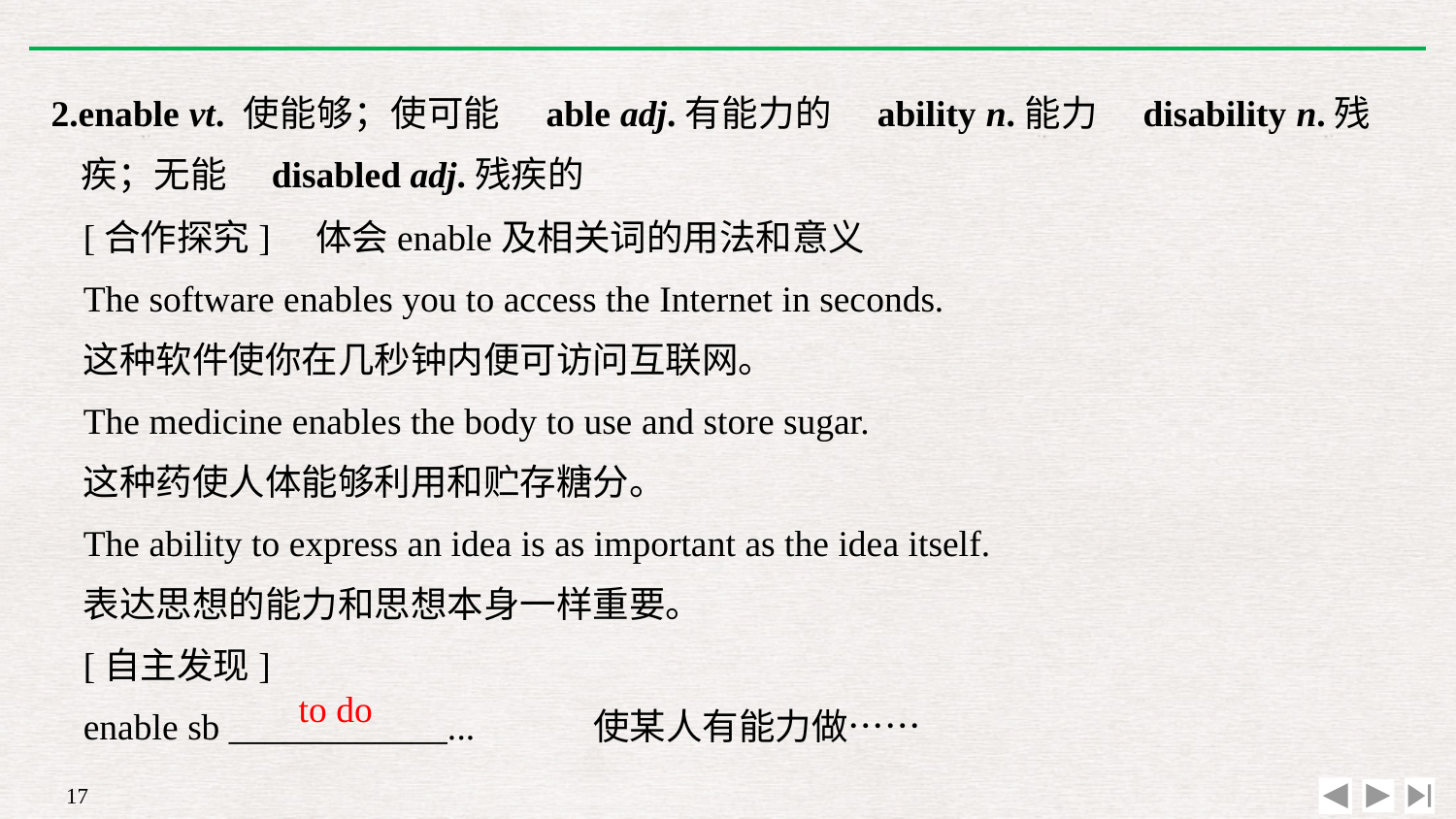

2.enable vt. 使能够；使可能　able adj.有能力的　ability n.能力　disability n.残疾；无能　disabled adj.残疾的
[合作探究]　体会enable及相关词的用法和意义
The software enables you to access the Internet in seconds.
这种软件使你在几秒钟内便可访问互联网。
The medicine enables the body to use and store sugar.
这种药使人体能够利用和贮存糖分。
The ability to express an idea is as important as the idea itself.
表达思想的能力和思想本身一样重要。
[自主发现]
enable sb ____________...　　　使某人有能力做……
to do